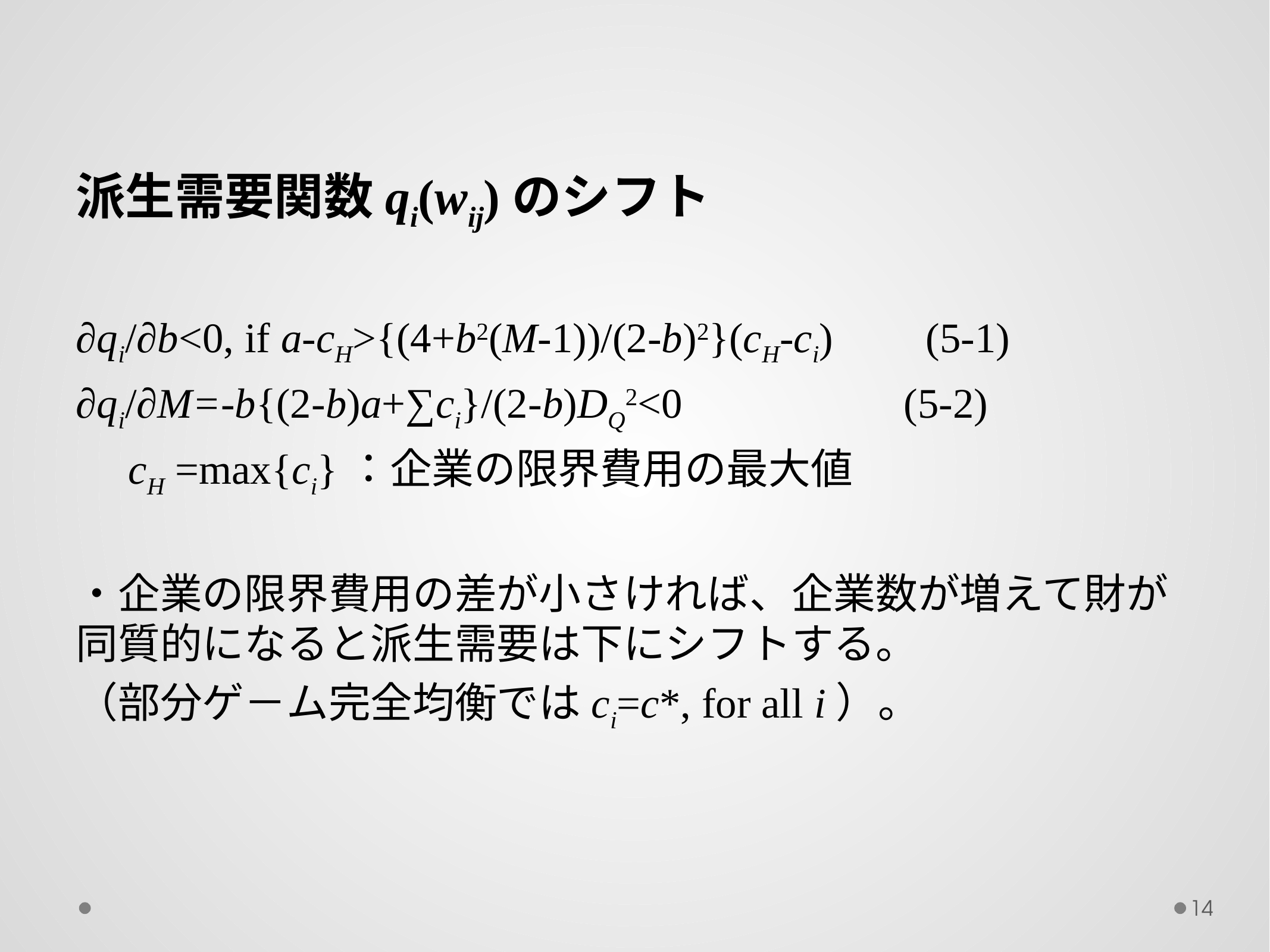

派生需要関数qi(wij)のシフト

∂qi/∂b<0, if a-cH>{(4+b2(M-1))/(2-b)2}(cH-ci)  　 (5-1)
∂qi/∂M=-b{(2-b)a+∑ci}/(2-b)DQ2<0                     (5-2)
　cH =max{ci}：企業の限界費用の最大値

・企業の限界費用の差が小さければ、企業数が増えて財が同質的になると派生需要は下にシフトする。
（部分ゲ－ム完全均衡ではci=c*, for all i）。

14